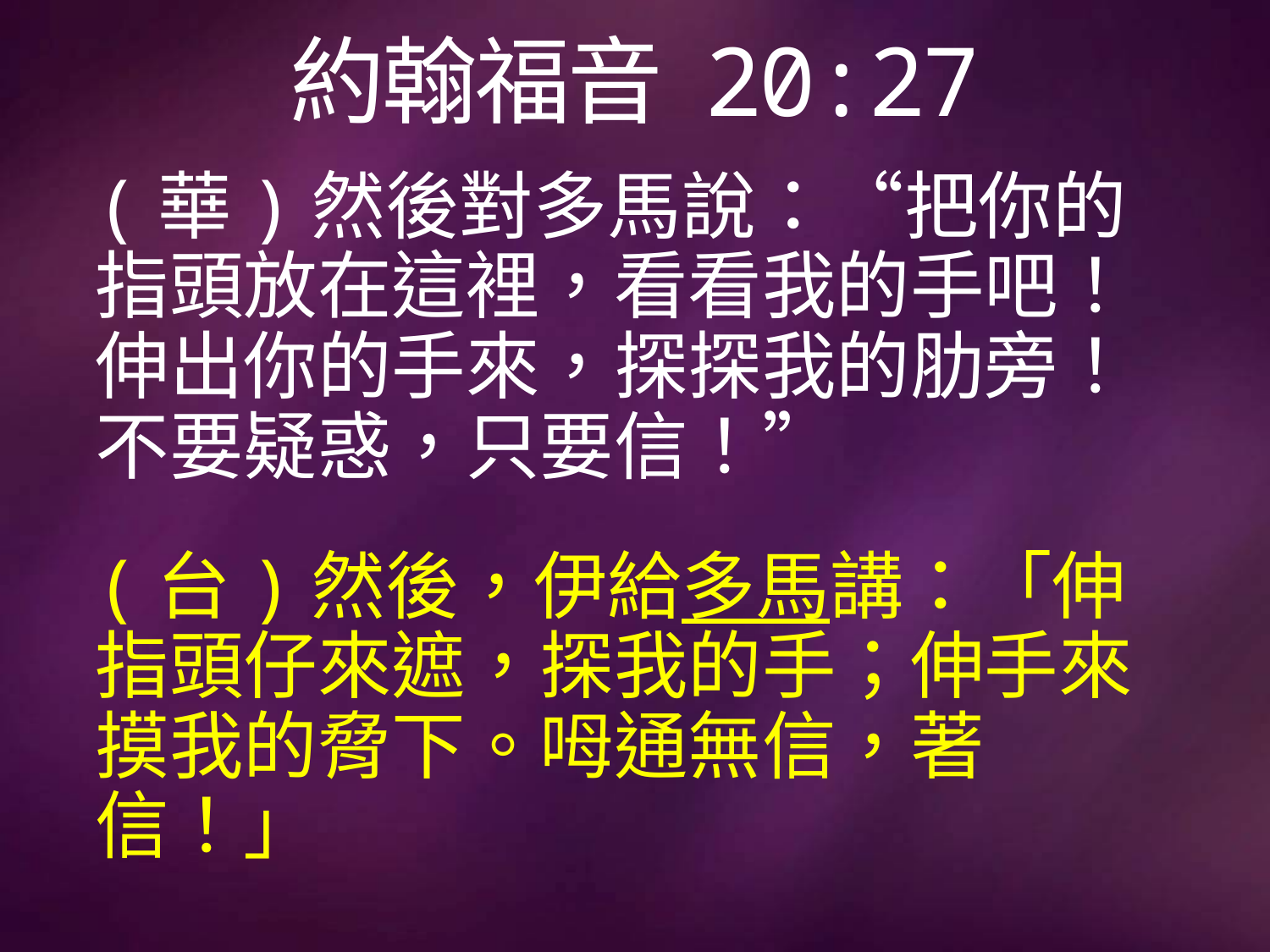

# 約翰福音 20:27
(華)然後對多馬說：“把你的指頭放在這裡，看看我的手吧！伸出你的手來，探探我的肋旁！不要疑惑，只要信！”
(台)然後，伊給多馬講：「伸指頭仔來遮，探我的手；伸手來摸我的脅下。呣通無信，著信！」